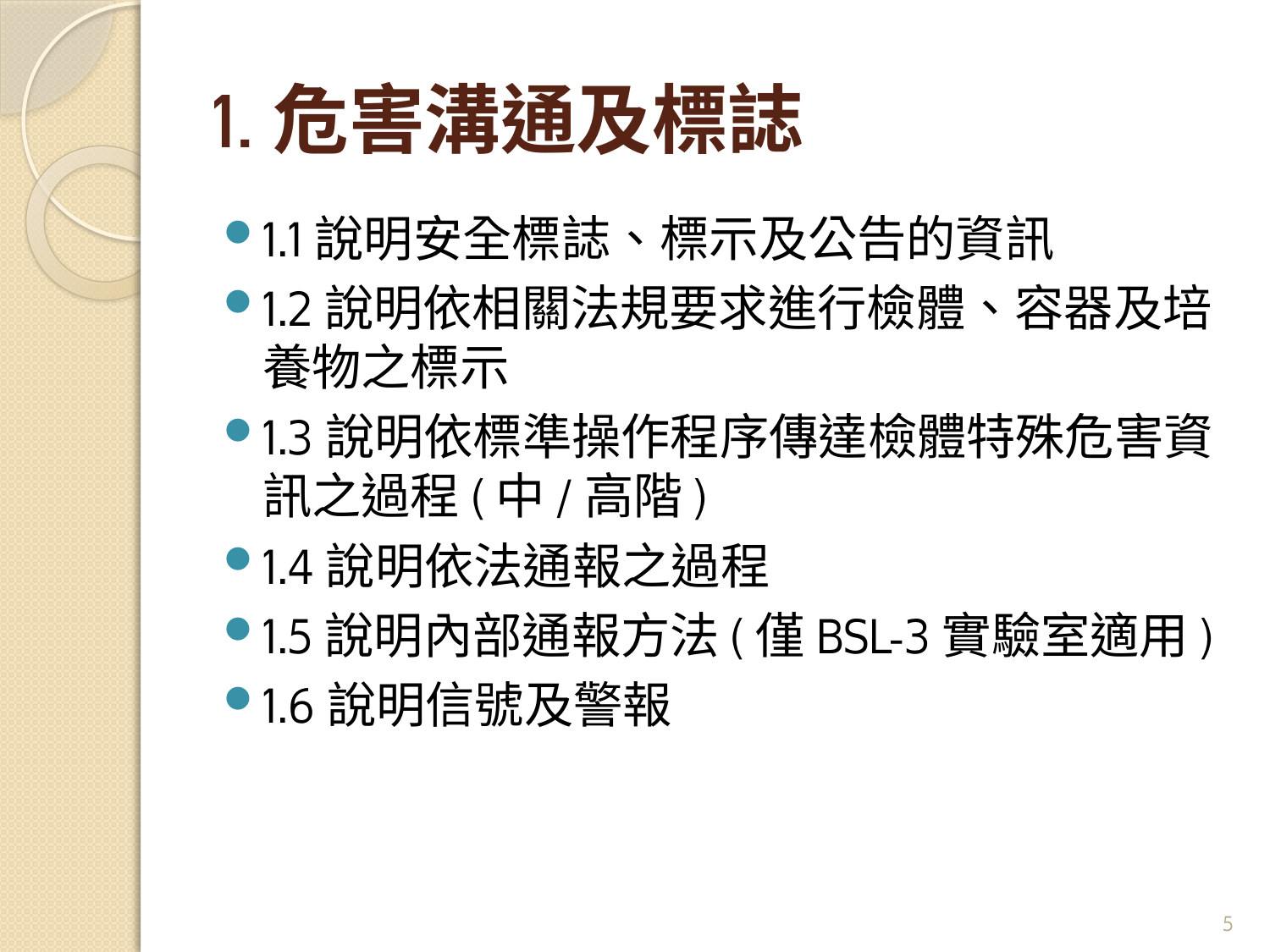

# 1.危害溝通及標誌
1.1說明安全標誌、標示及公告的資訊
1.2說明依相關法規要求進行檢體、容器及培養物之標示
1.3說明依標準操作程序傳達檢體特殊危害資訊之過程(中/高階)
1.4說明依法通報之過程
1.5說明內部通報方法(僅BSL-3實驗室適用)
1.6說明信號及警報

5